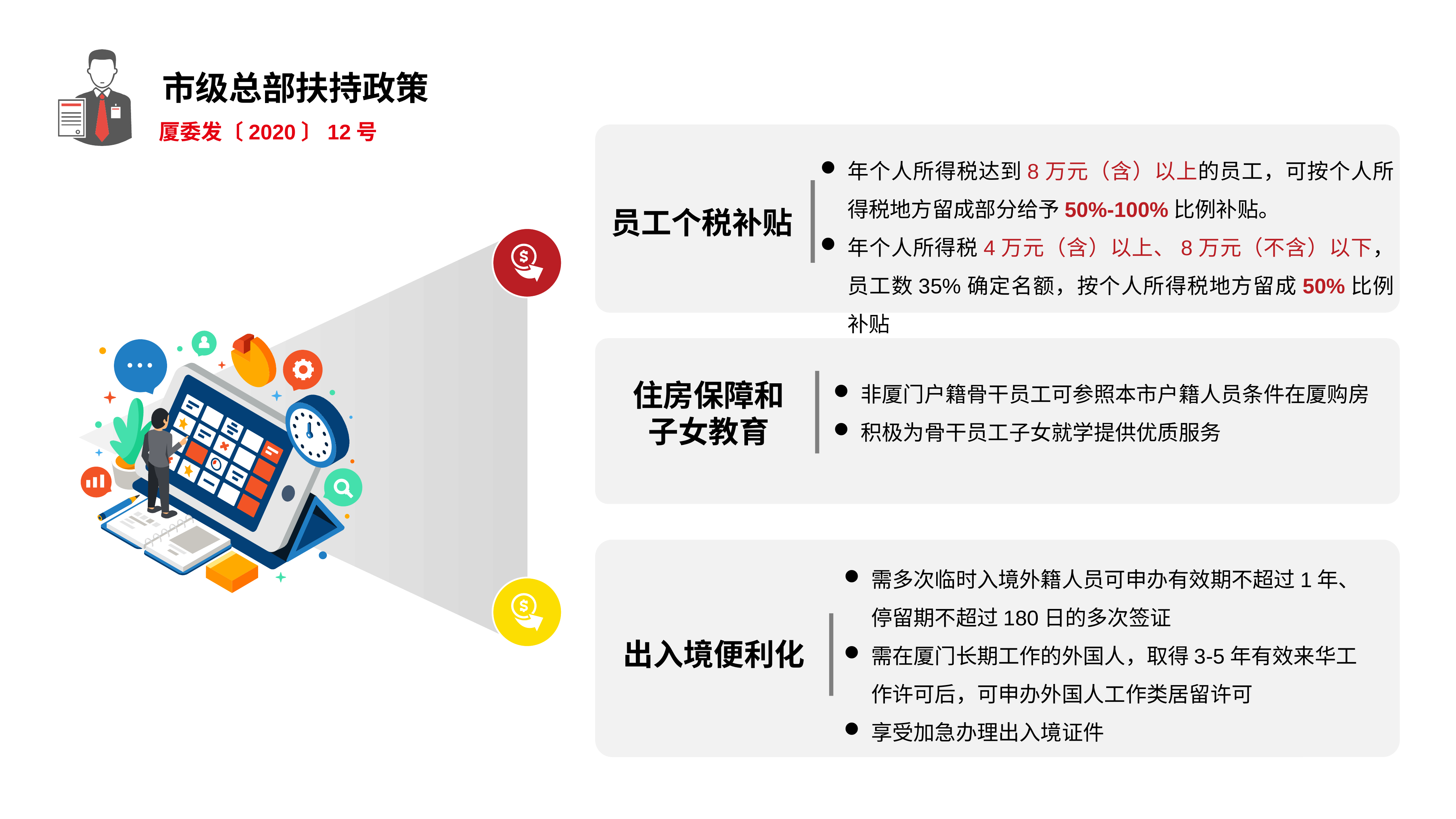

市级总部扶持政策
厦委发〔2020〕12号

年个人所得税达到8万元（含）以上的员工，可按个人所得税地方留成部分给予50%-100%比例补贴。
年个人所得税4万元（含）以上、8万元（不含）以下，员工数35%确定名额，按个人所得税地方留成50%比例补贴
员工个税补贴

非厦门户籍骨干员工可参照本市户籍人员条件在厦购房
积极为骨干员工子女就学提供优质服务
住房保障和
子女教育

需多次临时入境外籍人员可申办有效期不超过1年、停留期不超过180日的多次签证
需在厦门长期工作的外国人，取得3-5年有效来华工作许可后，可申办外国人工作类居留许可
享受加急办理出入境证件

出入境便利化